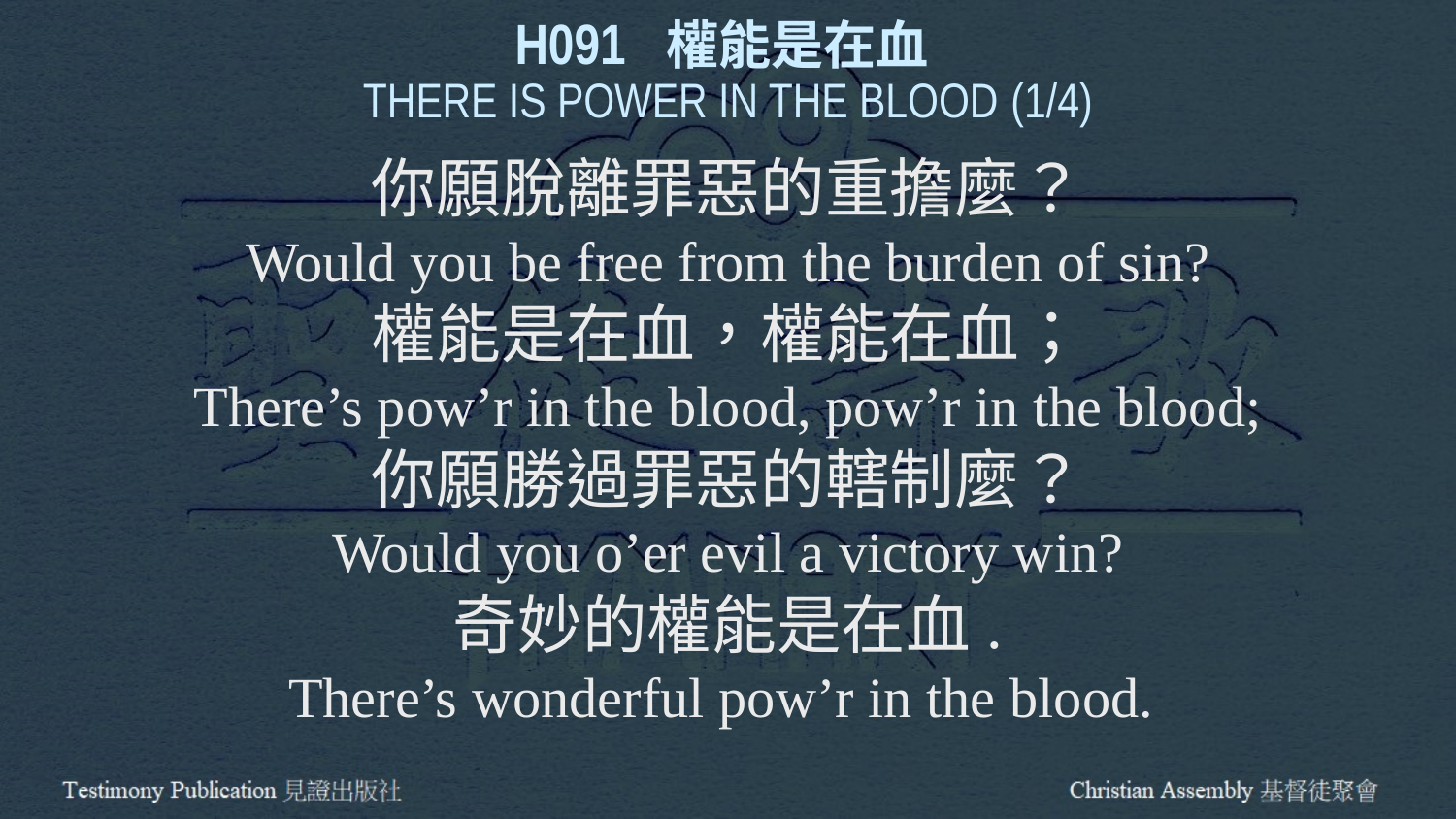

H091  權能是在血
THERE IS POWER IN THE BLOOD (1/4)
你願脫離罪惡的重擔麼？
Would you be free from the burden of sin?
權能是在血，權能在血；
There’s pow’r in the blood, pow’r in the blood;
你願勝過罪惡的轄制麼？
Would you o’er evil a victory win?
奇妙的權能是在血.
There’s wonderful pow’r in the blood.